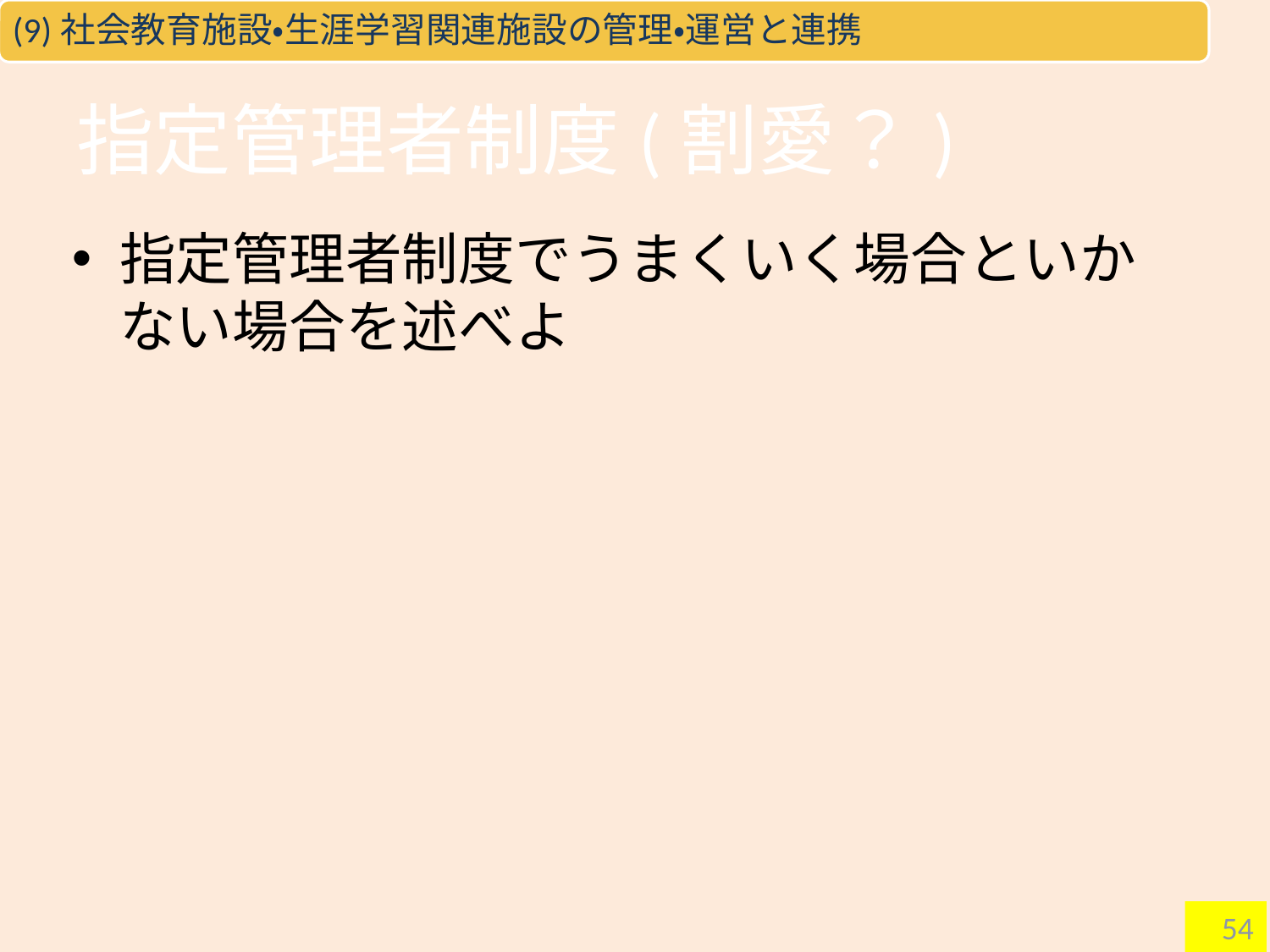

(9)社会教育施設・生涯学習関連施設の管理・運営と連携
# 指定管理者制度(割愛？)
指定管理者制度でうまくいく場合といかない場合を述べよ
54